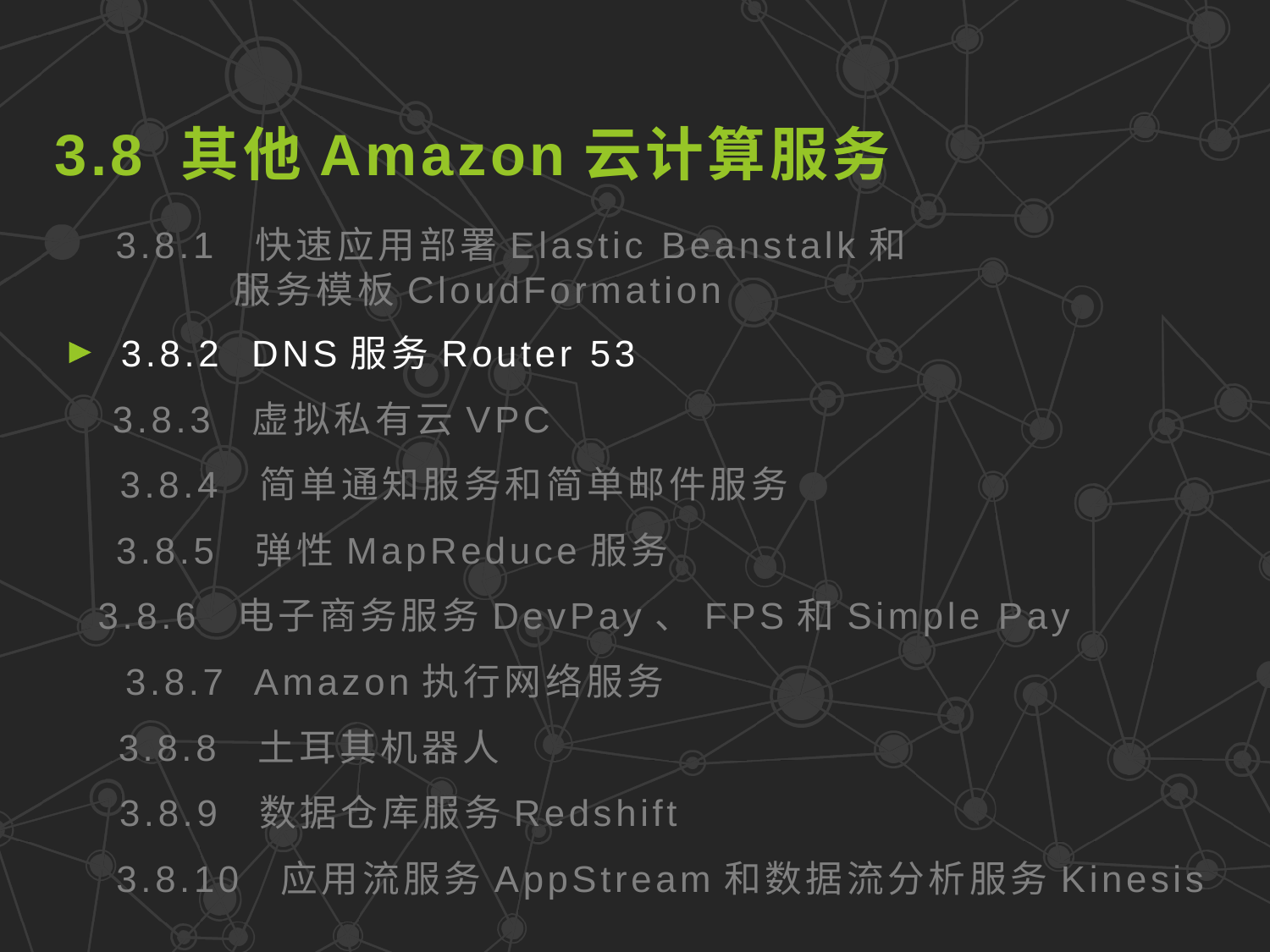

3.8 其他Amazon云计算服务
3.8.1  快速应用部署Elastic Beanstalk和
         服务模板CloudFormation
3.8.2  DNS服务Router 53

3.8.3  虚拟私有云VPC
3.8.4  简单通知服务和简单邮件服务
3.8.5  弹性MapReduce服务
3.8.6  电子商务服务DevPay、FPS和Simple Pay
3.8.7  Amazon执行网络服务
3.8.8  土耳其机器人
3.8.9  数据仓库服务Redshift
3.8.10  应用流服务AppStream和数据流分析服务Kinesis